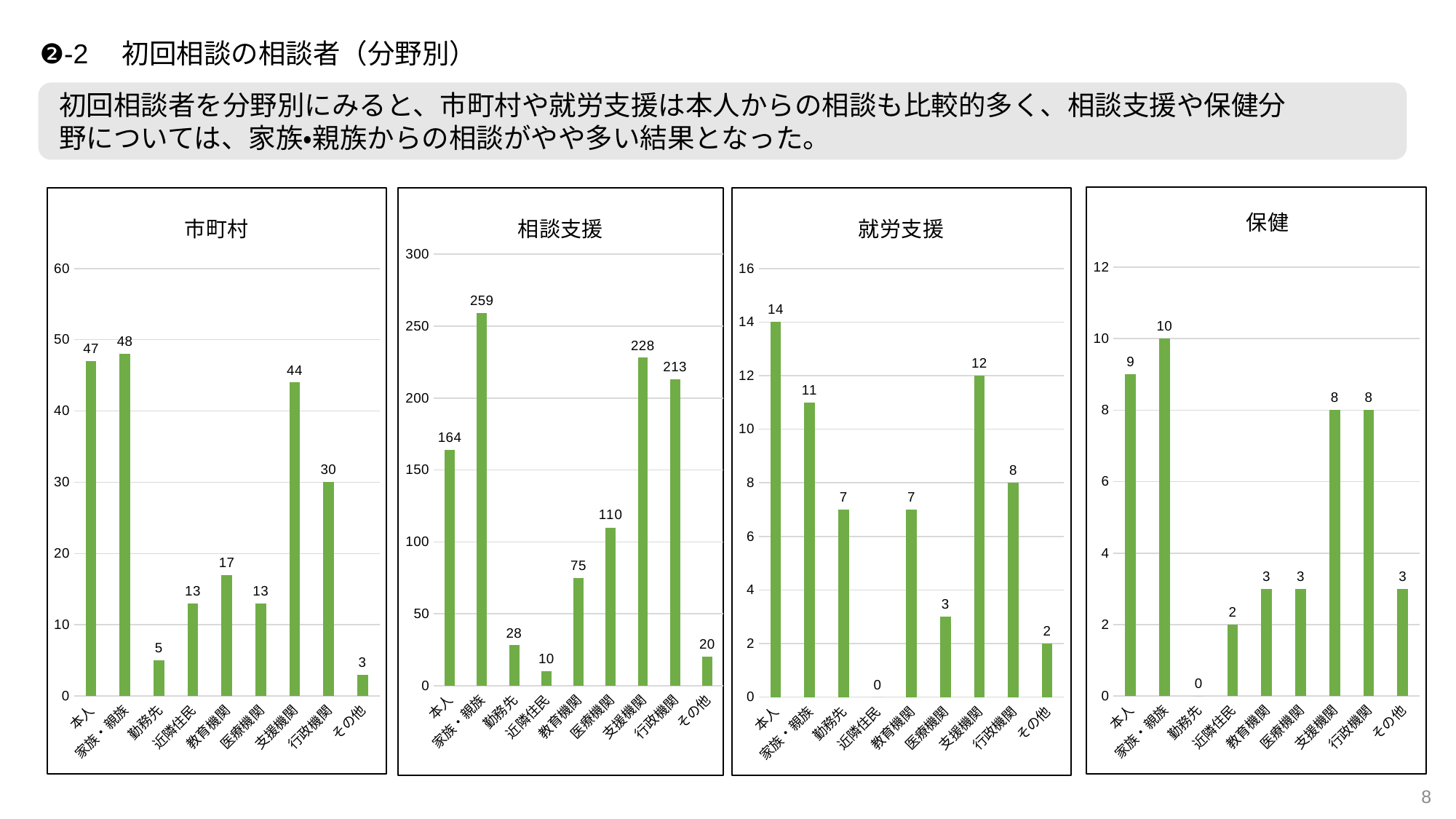

❷-2　初回相談の相談者（分野別）

初回相談者を分野別にみると、市町村や就労支援は本人からの相談も比較的多く、相談支援や保健分野については、家族・親族からの相談がやや多い結果となった。

### Chart: 保健

| Category |  |
|---|---|
| 本人 | 9.0 |
| 家族・親族 | 10.0 |
| 勤務先 | 0.0 |
| 近隣住民 | 2.0 |
| 教育機関 | 3.0 |
| 医療機関 | 3.0 |
| 支援機関 | 8.0 |
| 行政機関 | 8.0 |
| その他 | 3.0 |

### Chart: 市町村

| Category |  |
|---|---|
| 本人 | 47.0 |
| 家族・親族 | 48.0 |
| 勤務先 | 5.0 |
| 近隣住民 | 13.0 |
| 教育機関 | 17.0 |
| 医療機関 | 13.0 |
| 支援機関 | 44.0 |
| 行政機関 | 30.0 |
| その他 | 3.0 |

### Chart: 就労支援

| Category |  |
|---|---|
| 本人 | 14.0 |
| 家族・親族 | 11.0 |
| 勤務先 | 7.0 |
| 近隣住民 | 0.0 |
| 教育機関 | 7.0 |
| 医療機関 | 3.0 |
| 支援機関 | 12.0 |
| 行政機関 | 8.0 |
| その他 | 2.0 |

### Chart: 相談支援

| Category |  |
|---|---|
| 本人 | 164.0 |
| 家族・親族 | 259.0 |
| 勤務先 | 28.0 |
| 近隣住民 | 10.0 |
| 教育機関 | 75.0 |
| 医療機関 | 110.0 |
| 支援機関 | 228.0 |
| 行政機関 | 213.0 |
| その他 | 20.0 |
8